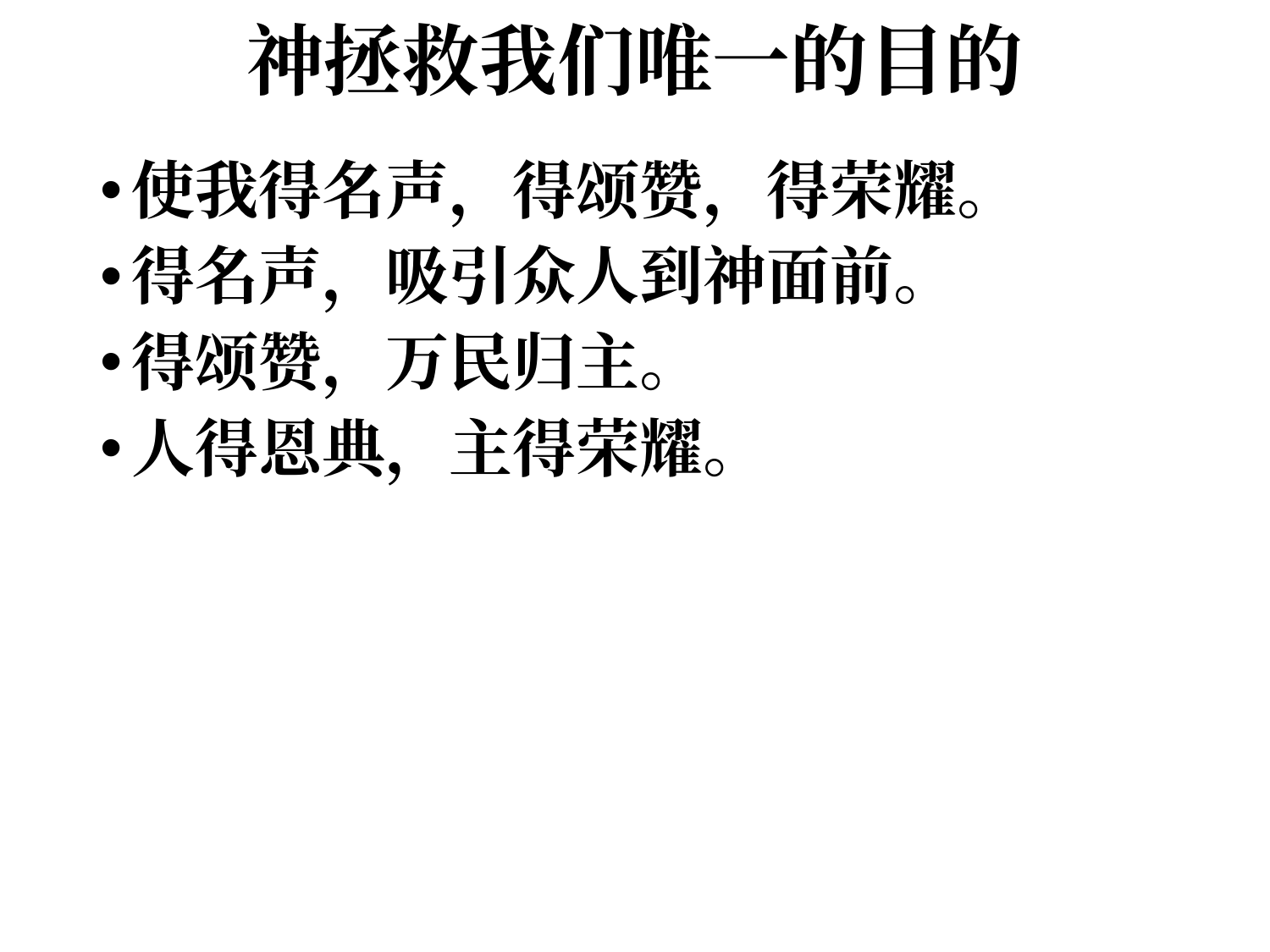

# 神拯救我们唯一的目的
使我得名声，得颂赞，得荣耀。
得名声，吸引众人到神面前。
得颂赞，万民归主。
人得恩典，主得荣耀。